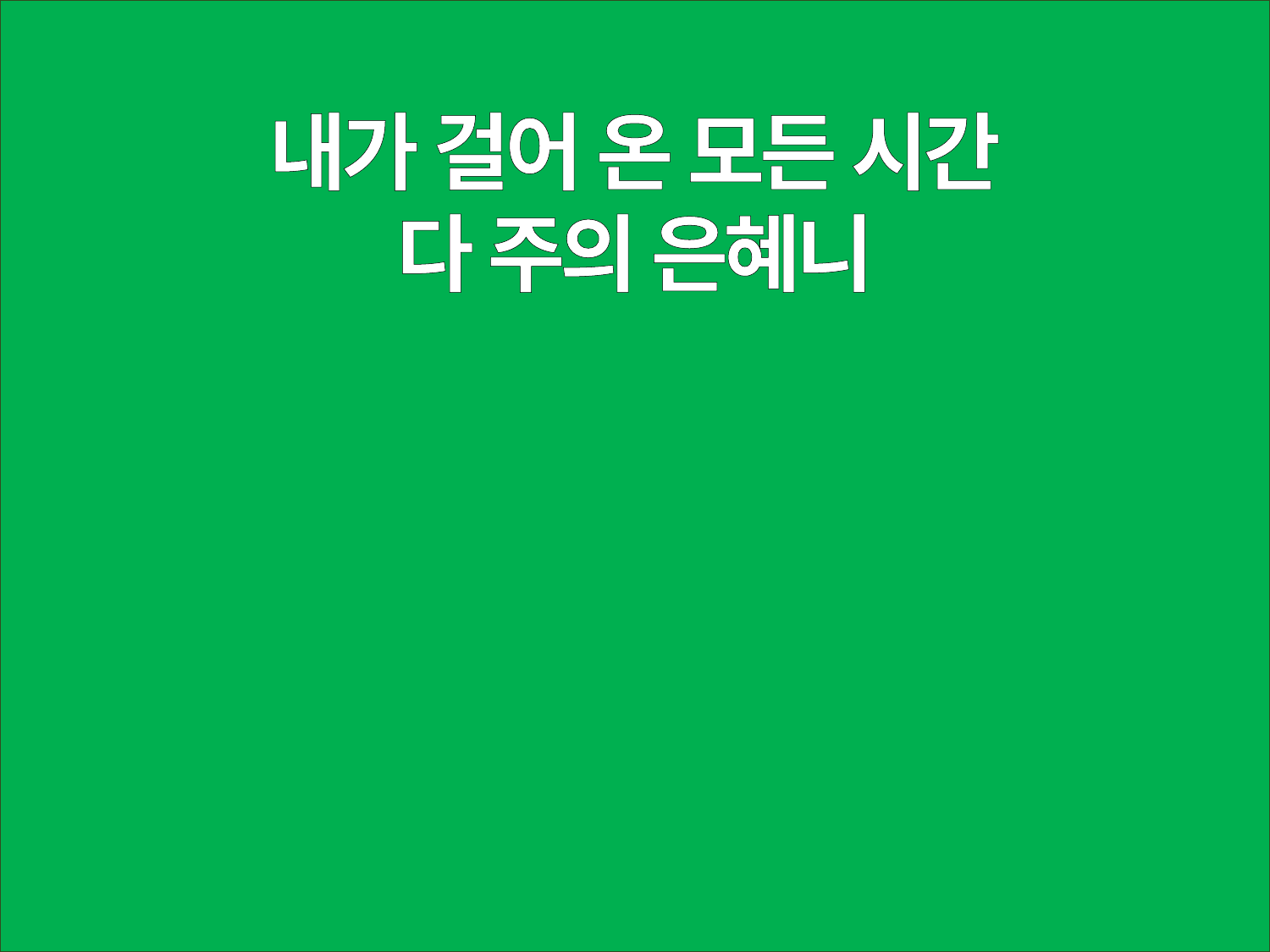

내가 걸어 온 모든 시간
다 주의 은혜니